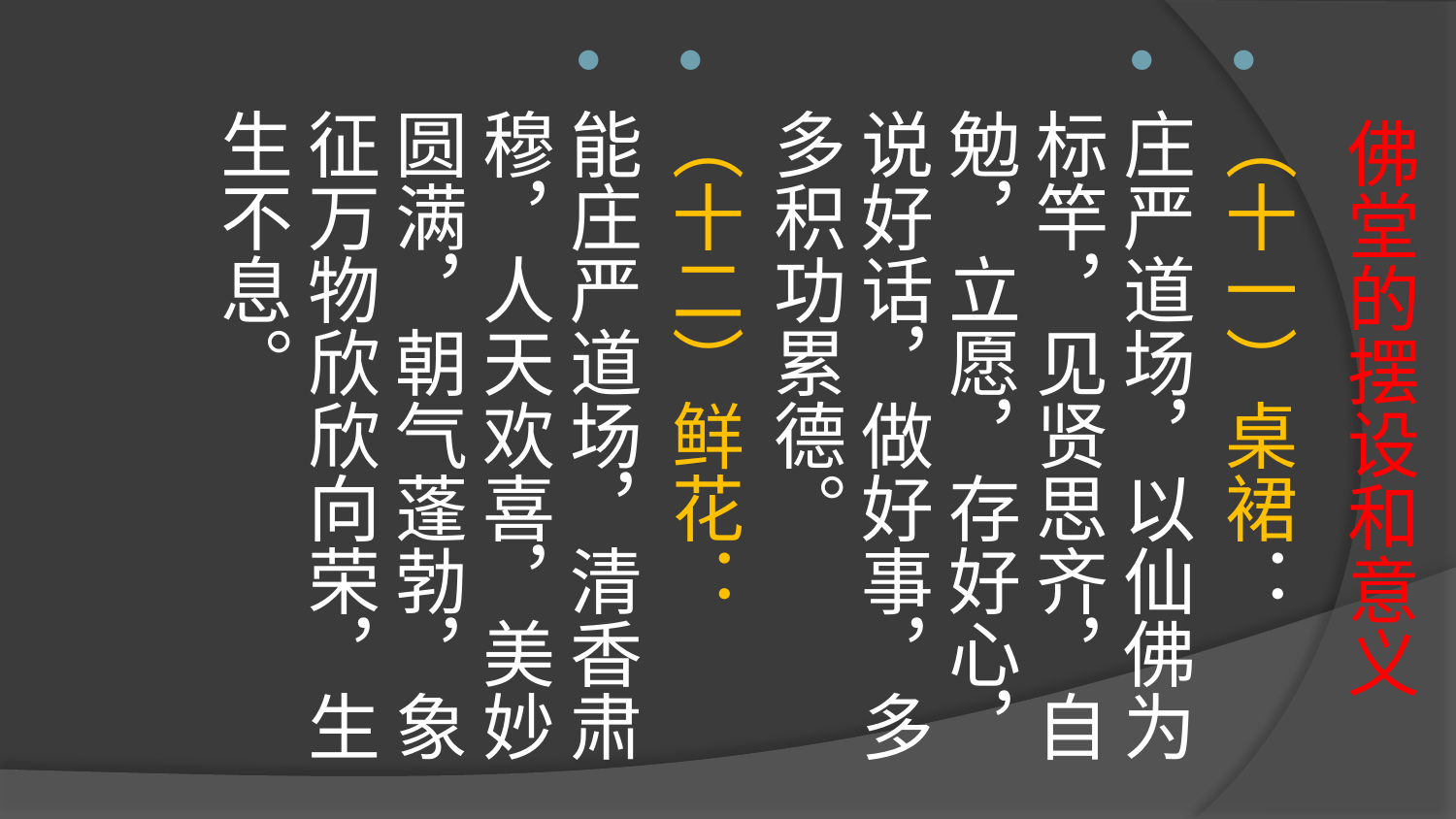

# 佛堂的摆设和意义
（十一）桌裙：
庄严道场，以仙佛为标竿，见贤思齐，自勉，立愿，存好心，说好话，做好事，多多积功累德。
（十二）鲜花：
能庄严道场，清香肃穆，人天欢喜，美妙圆满，朝气蓬勃，象征万物欣欣向荣，生生不息。